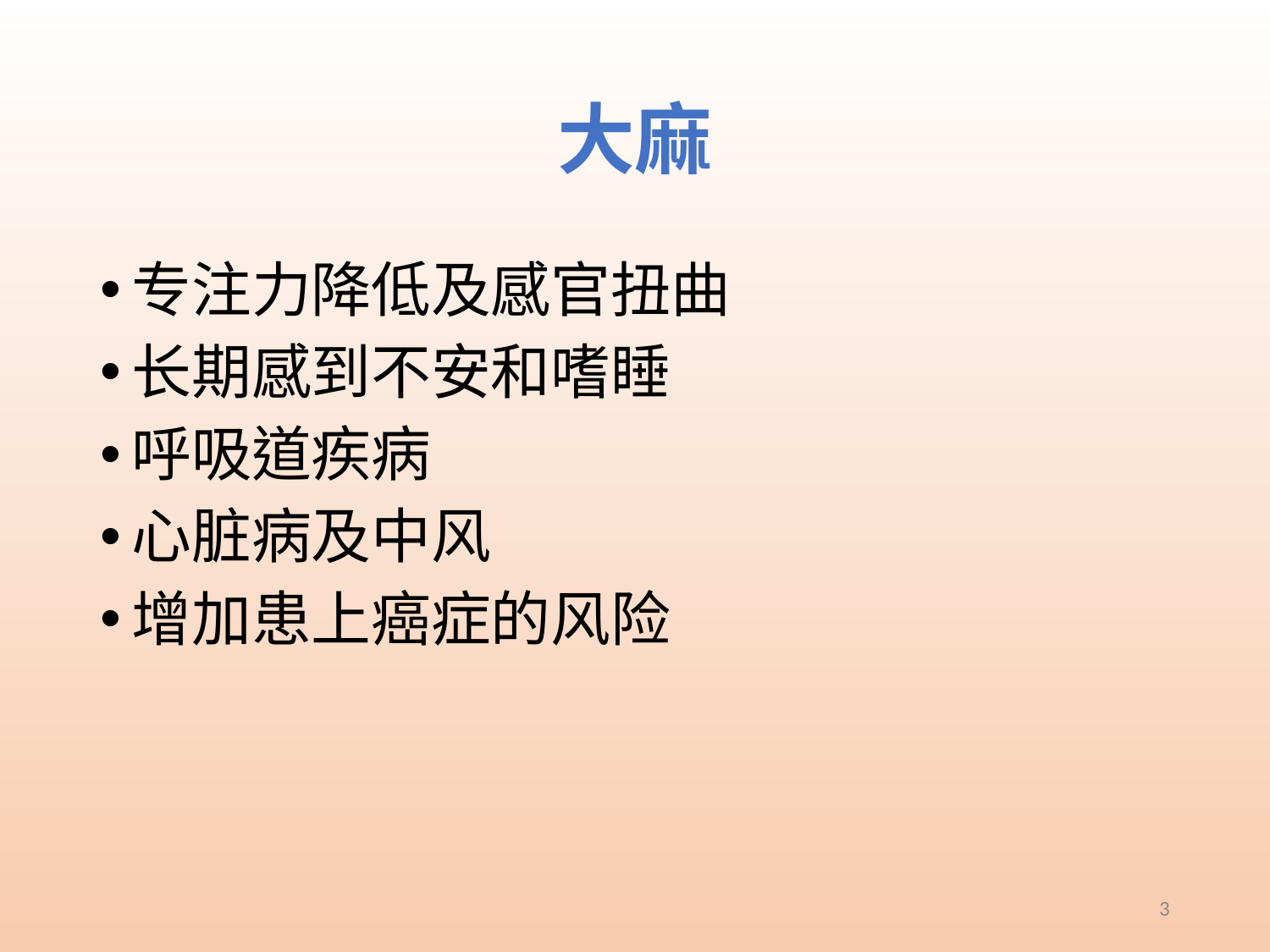

# 大麻
专注力降低及感官扭曲
长期感到不安和嗜睡
呼吸道疾病
心脏病及中风
增加患上癌症的风险
3